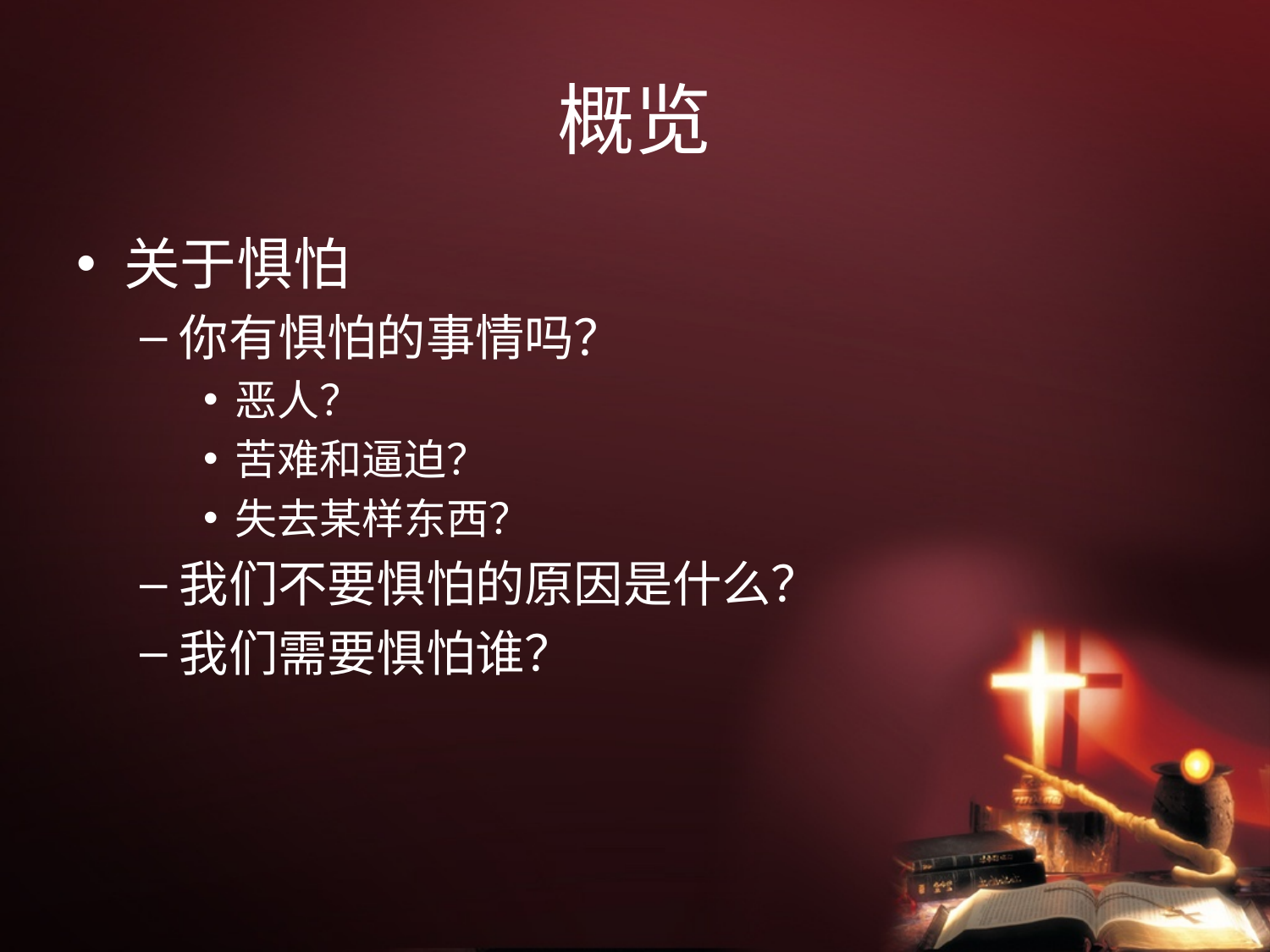

# 概览
关于惧怕
你有惧怕的事情吗？
恶人？
苦难和逼迫？
失去某样东西？
我们不要惧怕的原因是什么？
我们需要惧怕谁？